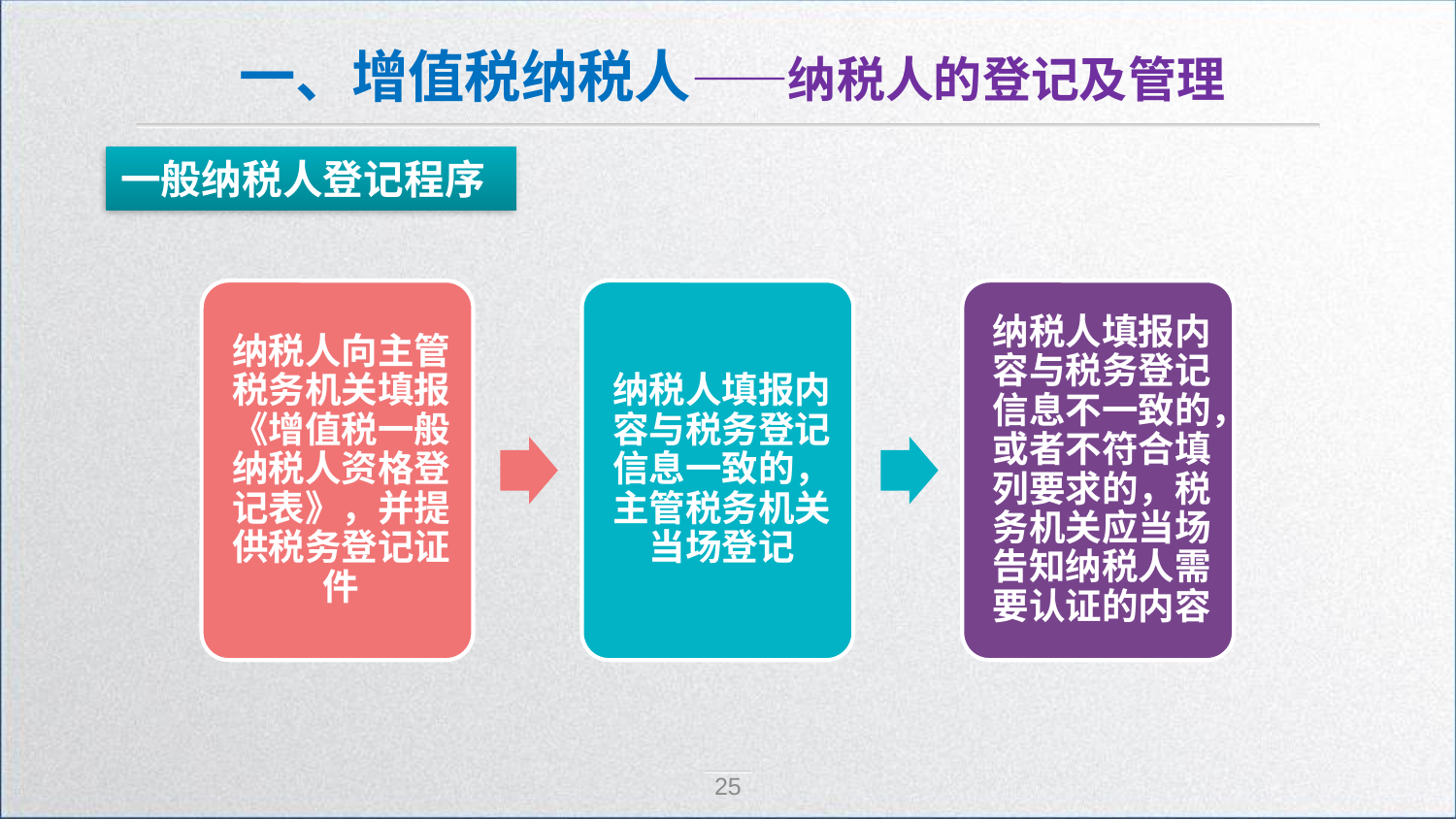

一、增值税纳税人——纳税人的登记及管理
纳税人向主管税务机关填报《增值税一般纳税人资格登记表》，并提供税务登记证件

纳税人填报内容与税务登记信息一致的，主管税务机关当场登记

纳税人填报内容与税务登记信息不一致的，或者不符合填列要求的，税务机关应当场告知纳税人需要认证的内容
一般纳税人登记程序
25